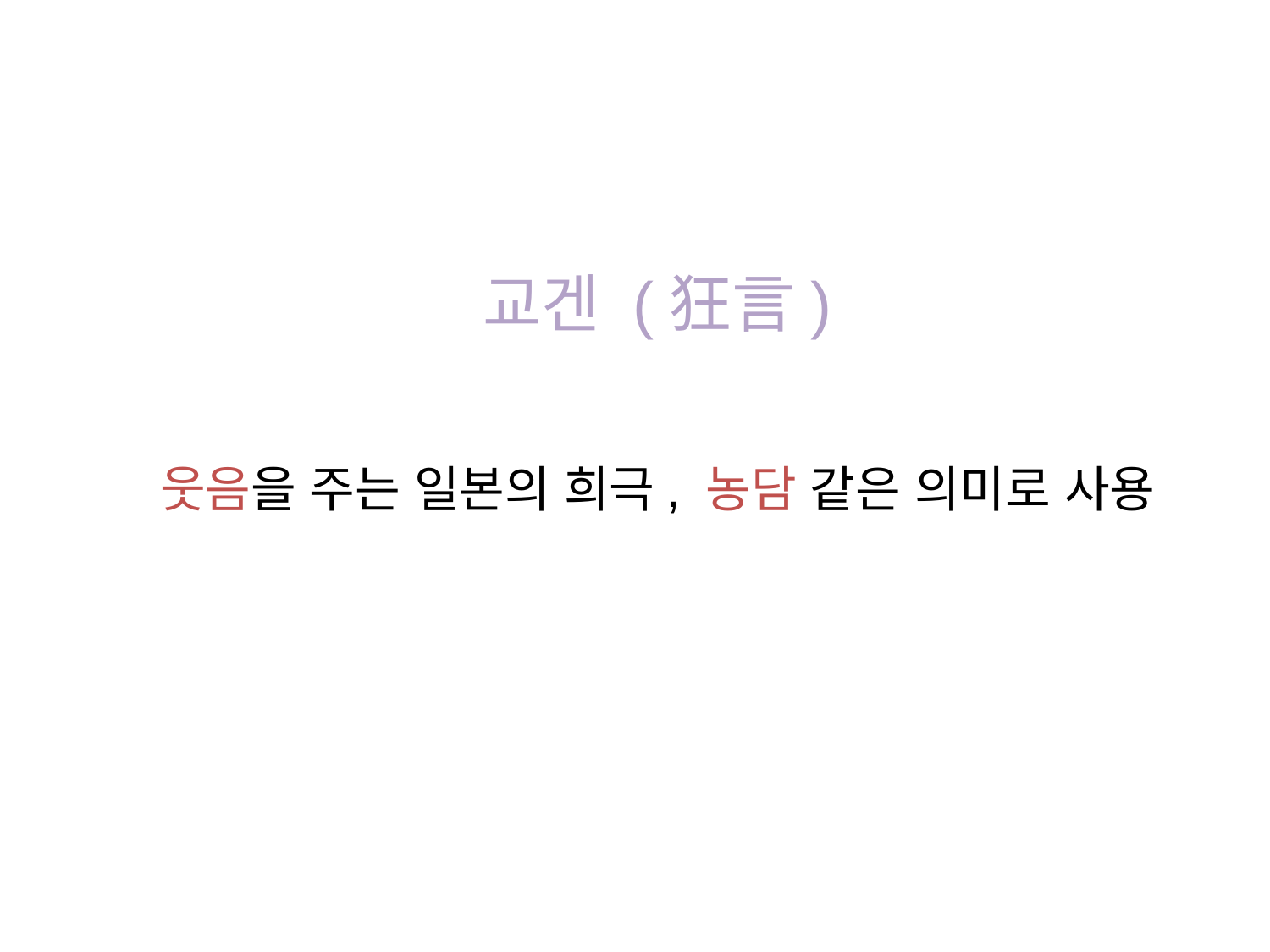

# 교겐 (狂言) 웃음을 주는 일본의 희극, 농담 같은 의미로 사용